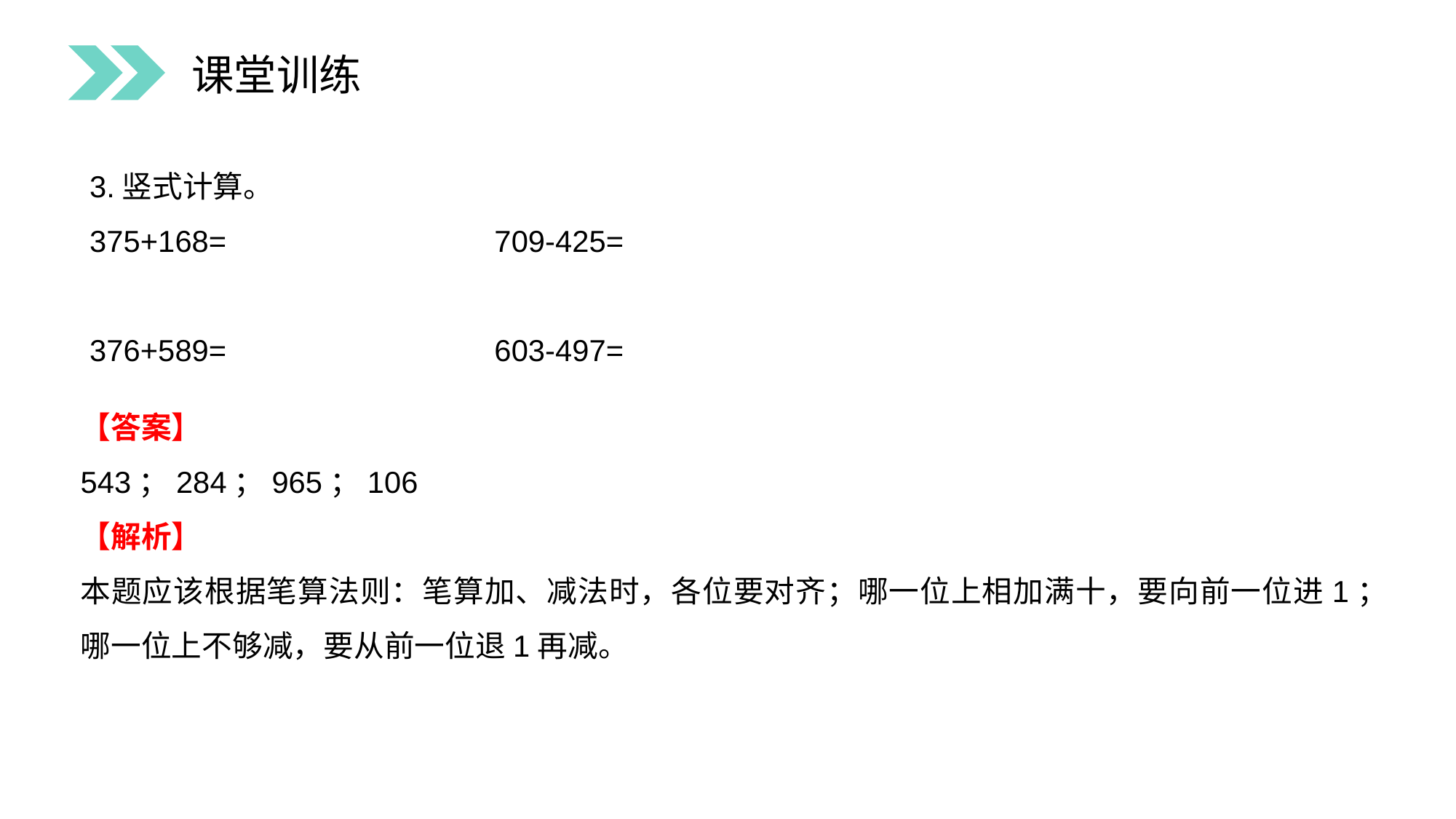

课堂训练
3.竖式计算。
375+168=                                709-425=

376+589=                                603-497=

【答案】
543；284；965；106
【解析】
本题应该根据笔算法则：笔算加、减法时，各位要对齐；哪一位上相加满十，要向前一位进1；哪一位上不够减，要从前一位退1再减。